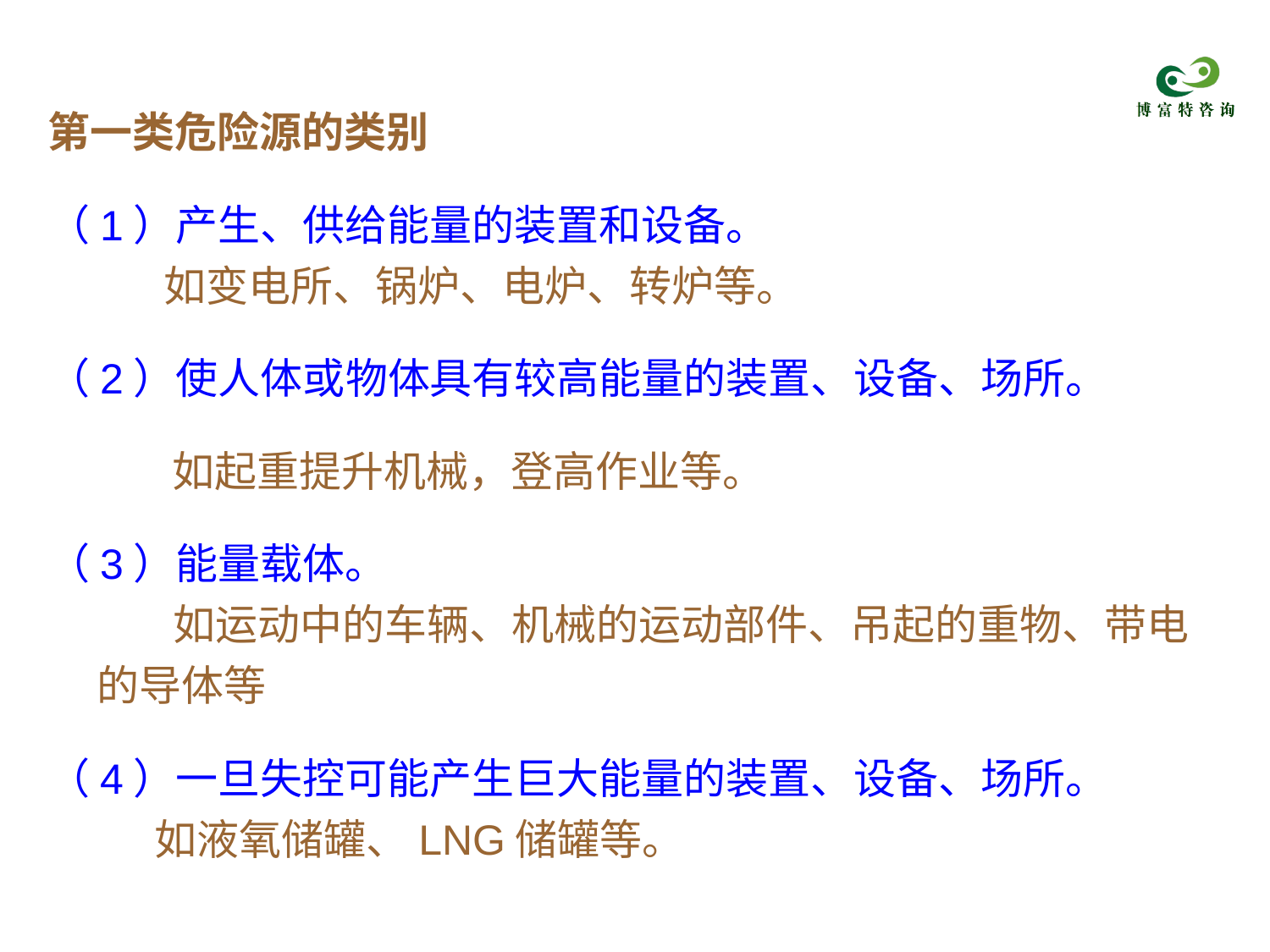

第一类危险源的类别
（1）产生、供给能量的装置和设备。
       如变电所、锅炉、电炉、转炉等。
（2）使人体或物体具有较高能量的装置、设备、场所。
            如起重提升机械，登高作业等。
（3）能量载体。
        如运动中的车辆、机械的运动部件、吊起的重物、带电的导体等
（4）一旦失控可能产生巨大能量的装置、设备、场所。
      如液氧储罐、LNG储罐等。